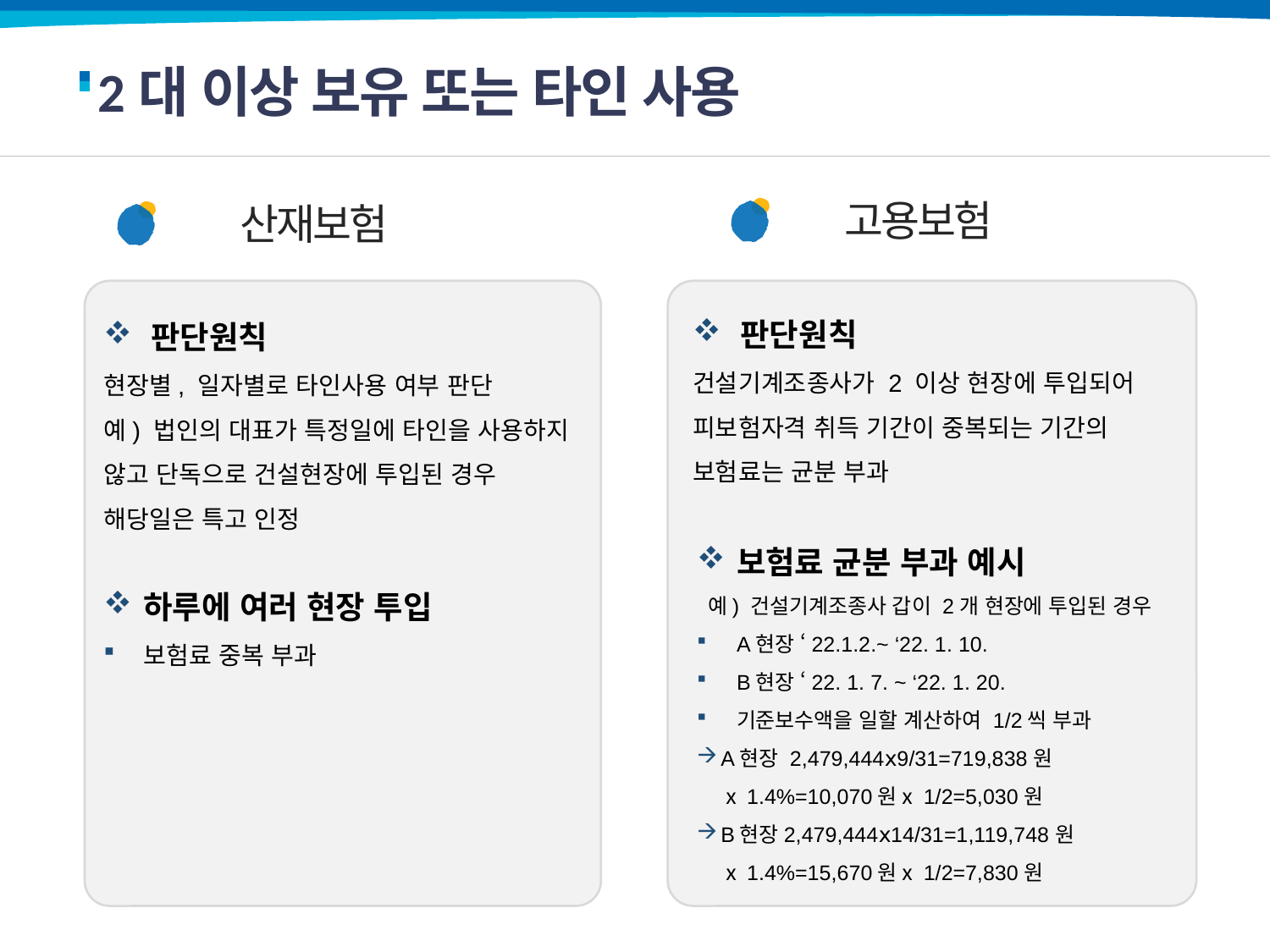

2대 이상 보유 또는 타인 사용

     고용보험

      산재보험

판단원칙
현장별, 일자별로 타인사용 여부 판단
예) 법인의 대표가 특정일에 타인을 사용하지 않고 단독으로 건설현장에 투입된 경우 해당일은 특고 인정

판단원칙
건설기계조종사가 2 이상 현장에 투입되어 피보험자격 취득 기간이 중복되는 기간의
보험료는 균분 부과
2019년도 소속기관 부패방지 시책평가(감사실)
보험료 균분 부과 예시
 예) 건설기계조종사 갑이 2개 현장에 투입된 경우
A현장 ‘22.1.2.~ ‘22. 1. 10.
B현장 ‘22. 1. 7. ~ ‘22. 1. 20.
기준보수액을 일할 계산하여 1/2씩 부과
A현장 2,479,444ⅹ9/31=719,838원ⅹ1.4%=10,070원ⅹ1/2=5,030원
B현장2,479,444ⅹ14/31=1,119,748원ⅹ1.4%=15,670원ⅹ1/2=7,830원

하루에 여러 현장 투입
보험료 중복 부과